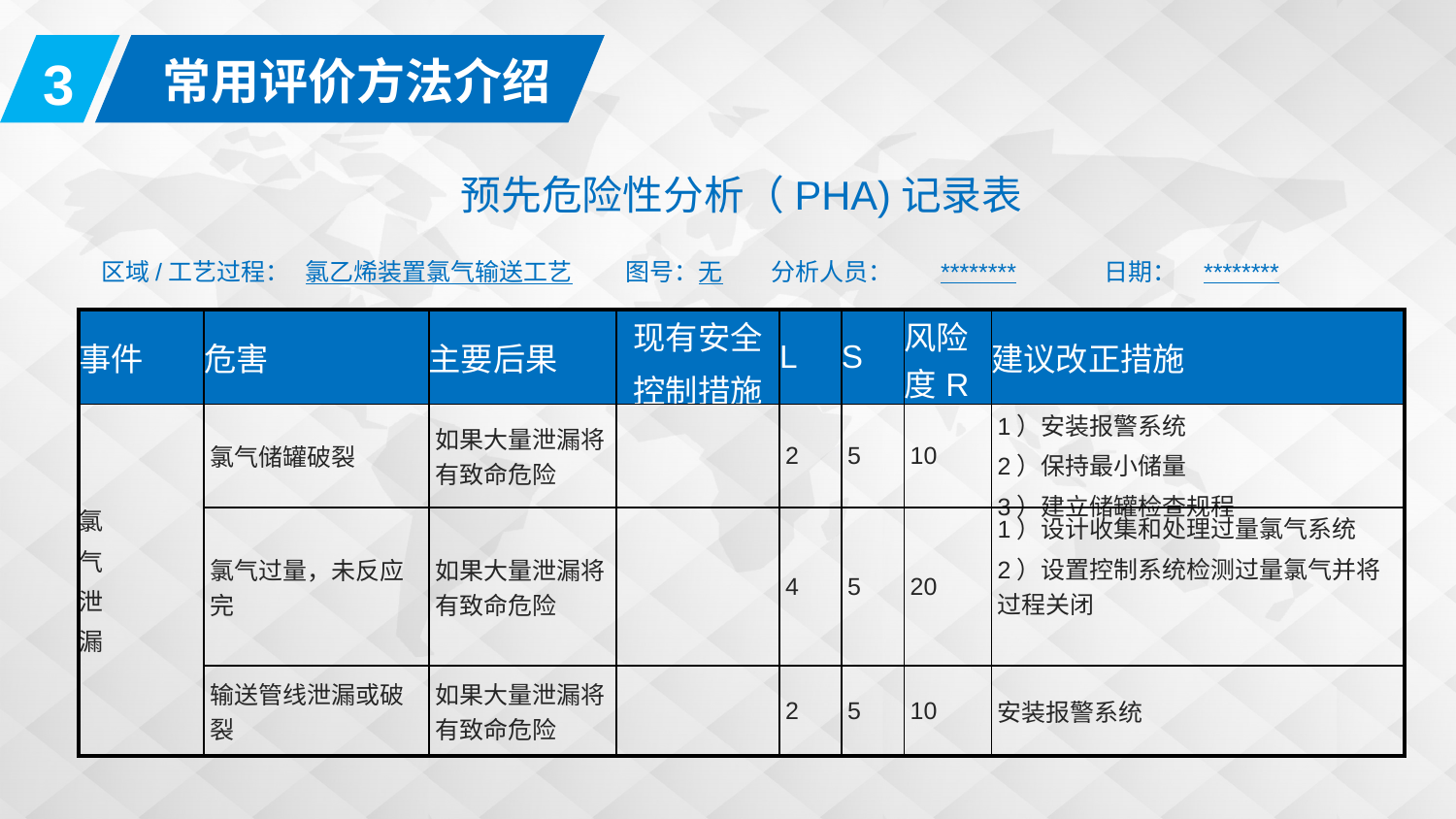

3
常用评价方法介绍
预先危险性分析（PHA)记录表
区域/工艺过程：   氯乙烯装置氯气输送工艺          图号：无         分析人员：        ********            日期：    ********
| 事件 | 危害 | 主要后果 | 现有安全 控制措施 | L | S | 风险度R | 建议改正措施 |
| --- | --- | --- | --- | --- | --- | --- | --- |
| 氯 气 泄 漏 | 氯气储罐破裂 | 如果大量泄漏将有致命危险 |  | 2 | 5 | 10 | 1）安装报警系统 2）保持最小储量 3）建立储罐检查规程 |
|  | 氯气过量，未反应完 | 如果大量泄漏将有致命危险 |  | 4 | 5 | 20 | 1）设计收集和处理过量氯气系统 2）设置控制系统检测过量氯气并将过程关闭 |
|  | 输送管线泄漏或破裂 | 如果大量泄漏将有致命危险 |  | 2 | 5 | 10 | 安装报警系统 |